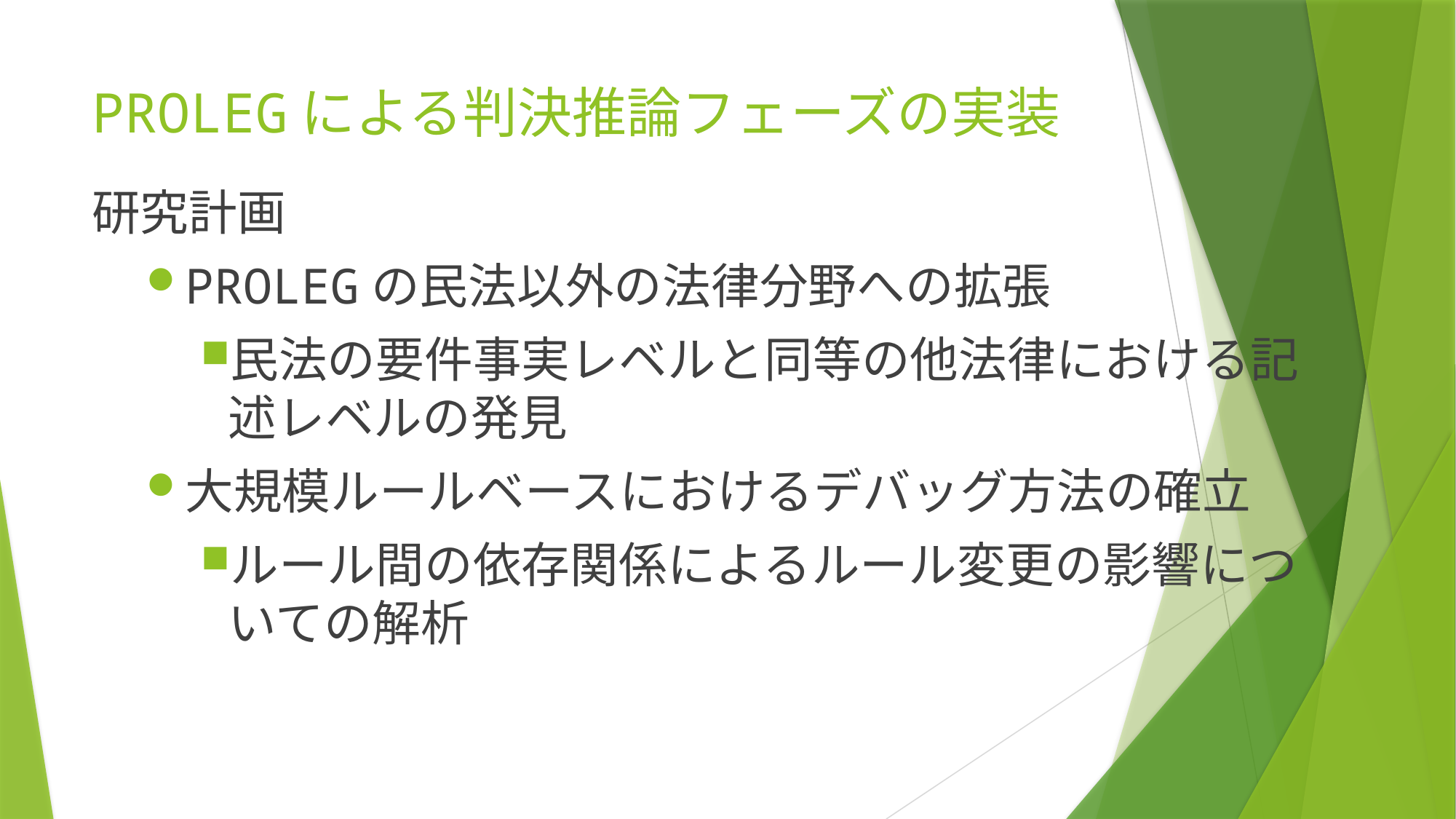

# PROLEGによる判決推論フェーズの実装
研究計画
PROLEGの民法以外の法律分野への拡張
民法の要件事実レベルと同等の他法律における記述レベルの発見
大規模ルールベースにおけるデバッグ方法の確立
ルール間の依存関係によるルール変更の影響についての解析